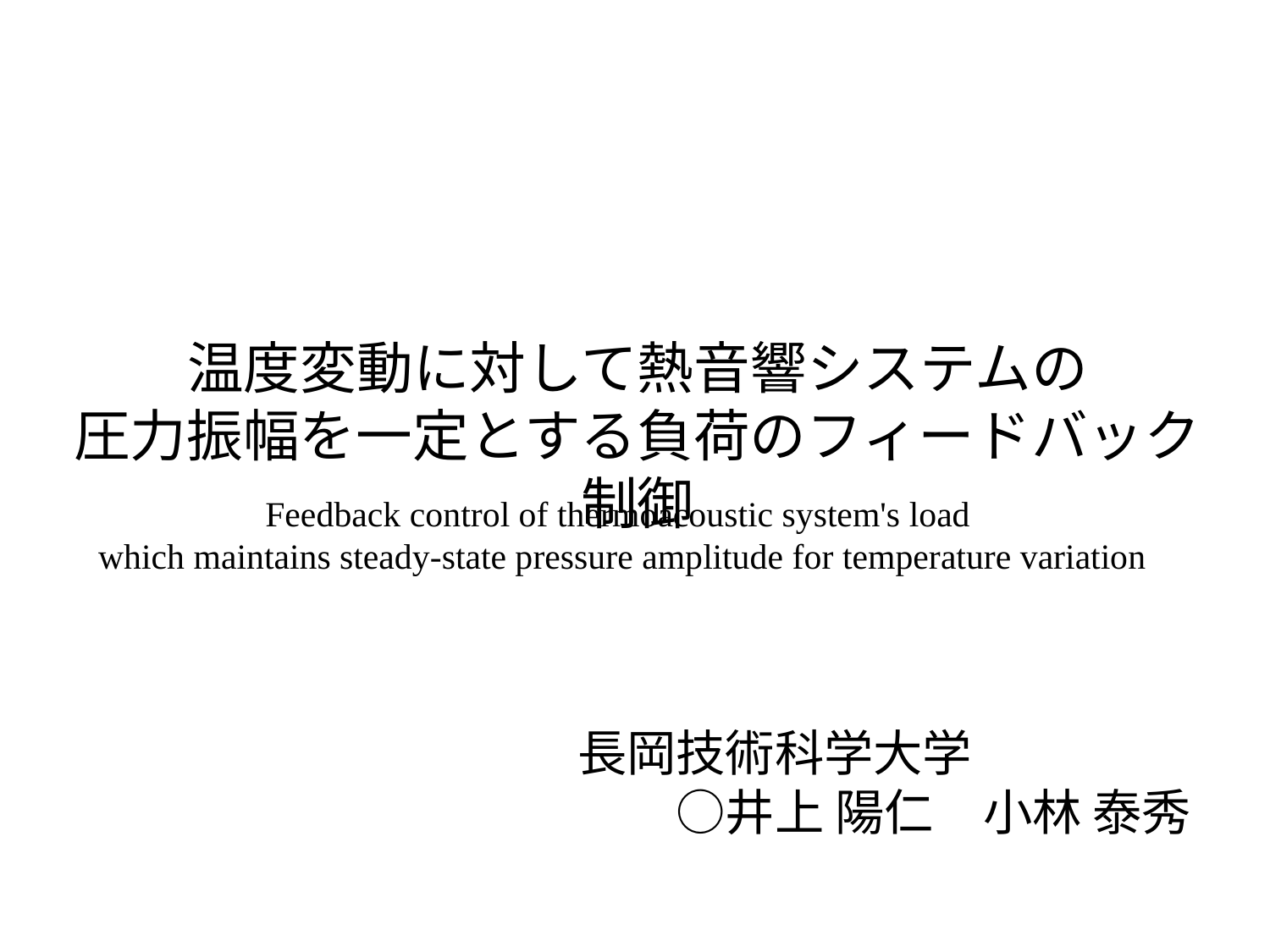

温度変動に対して熱音響システムの
圧力振幅を一定とする負荷のフィードバック制御
Feedback control of thermoacoustic system's load
which maintains steady-state pressure amplitude for temperature variation
長岡技術科学大学
　　○井上 陽仁　小林 泰秀